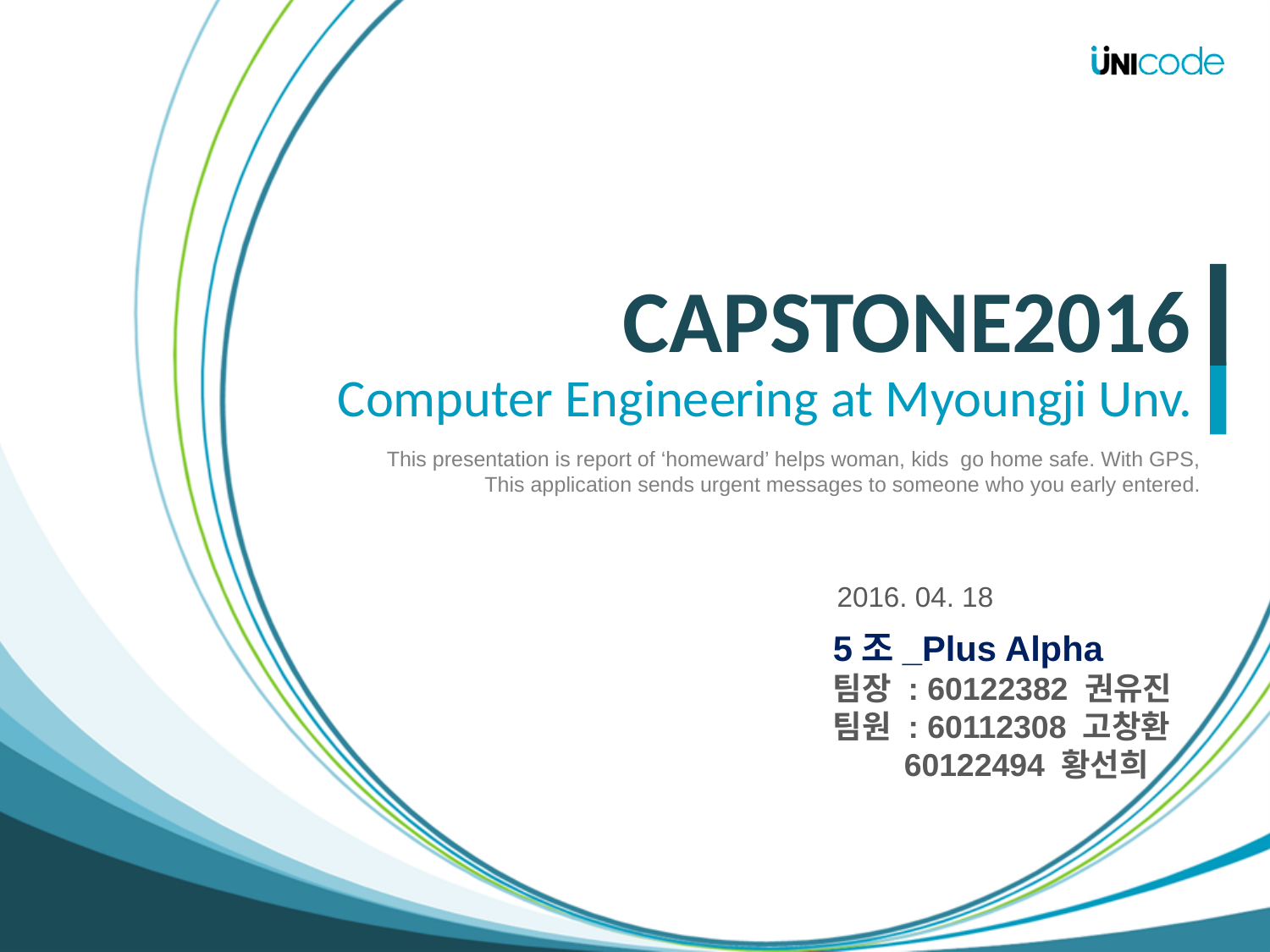

# CAPSTONE2016

Computer Engineering at Myoungji Unv.
This presentation is report of ‘homeward’ helps woman, kids  go home safe. With GPS,
This application sends urgent messages to someone who you early entered.
2016. 04. 18
5조_Plus Alpha
팀장 : 60122382 권유진
팀원 : 60112308 고창환
        60122494 황선희